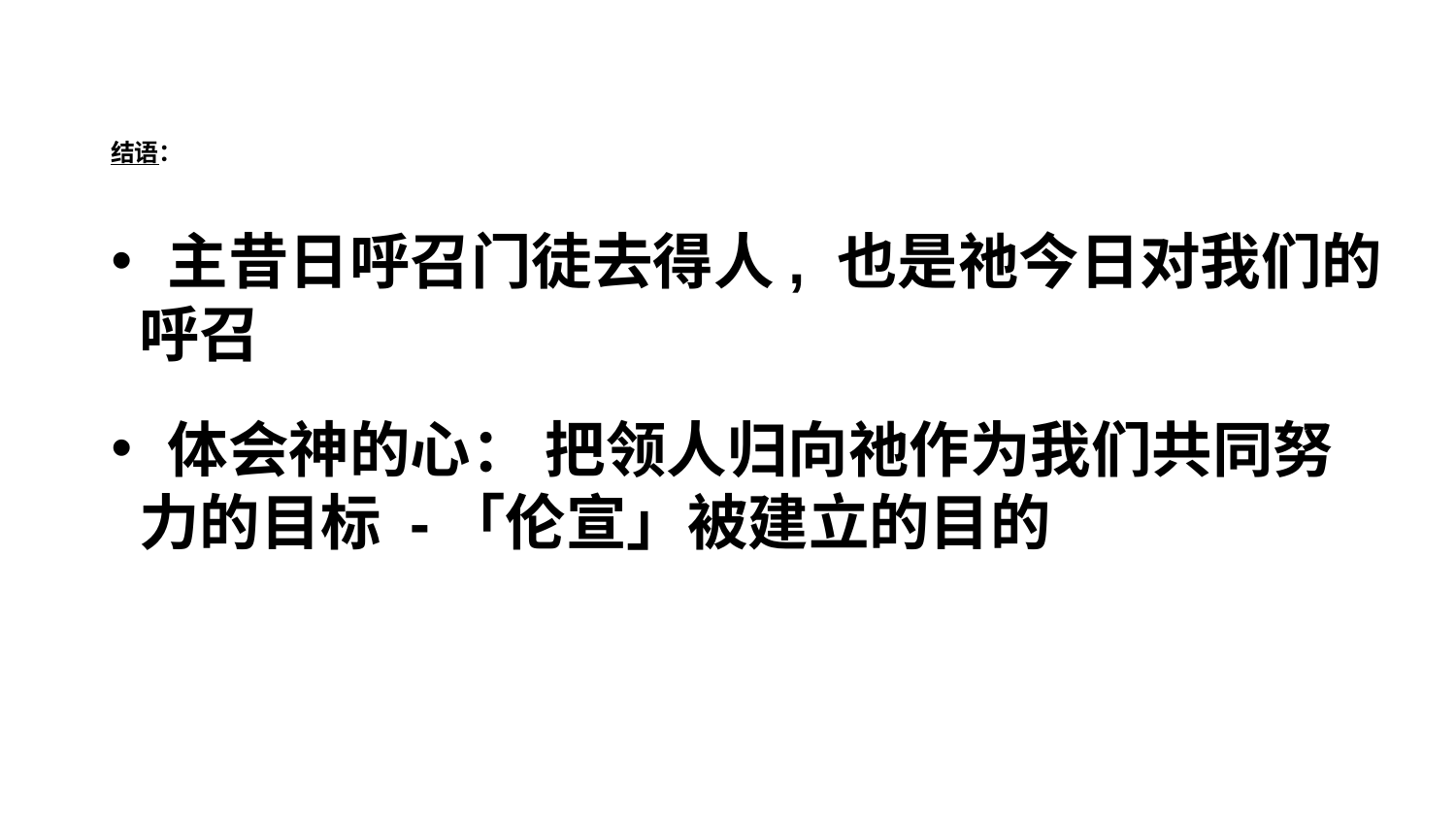

# 结语：
 主昔日呼召门徒去得人, 也是祂今日对我们的呼召
 体会神的心： 把领人归向祂作为我们共同努力的目标 -「伦宣」被建立的目的